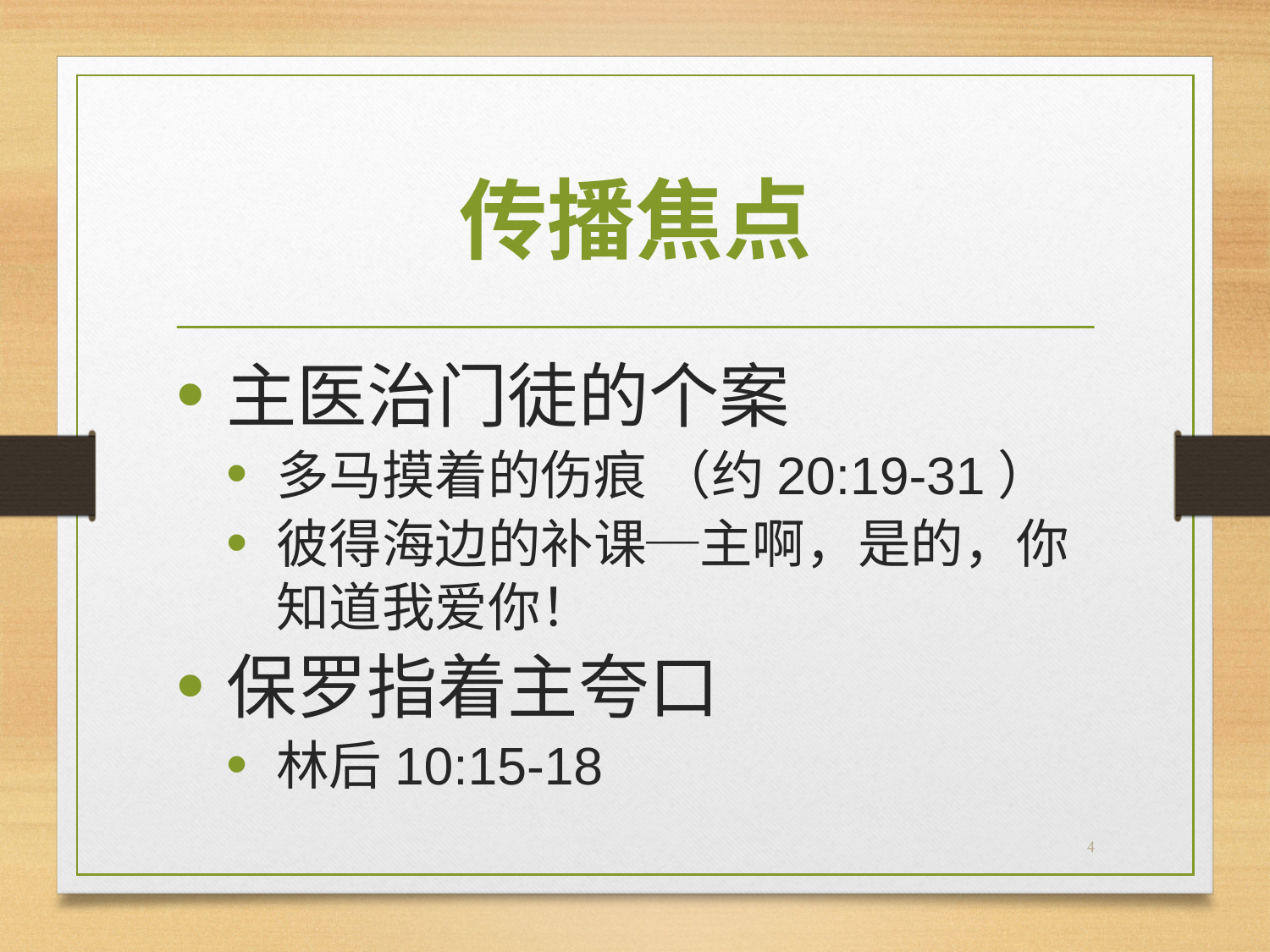

# 传播焦点
主医治门徒的个案
多马摸着的伤痕 （约20:19-31）
彼得海边的补课─主啊，是的，你知道我爱你！
保罗指着主夸口
林后10:15-18

4